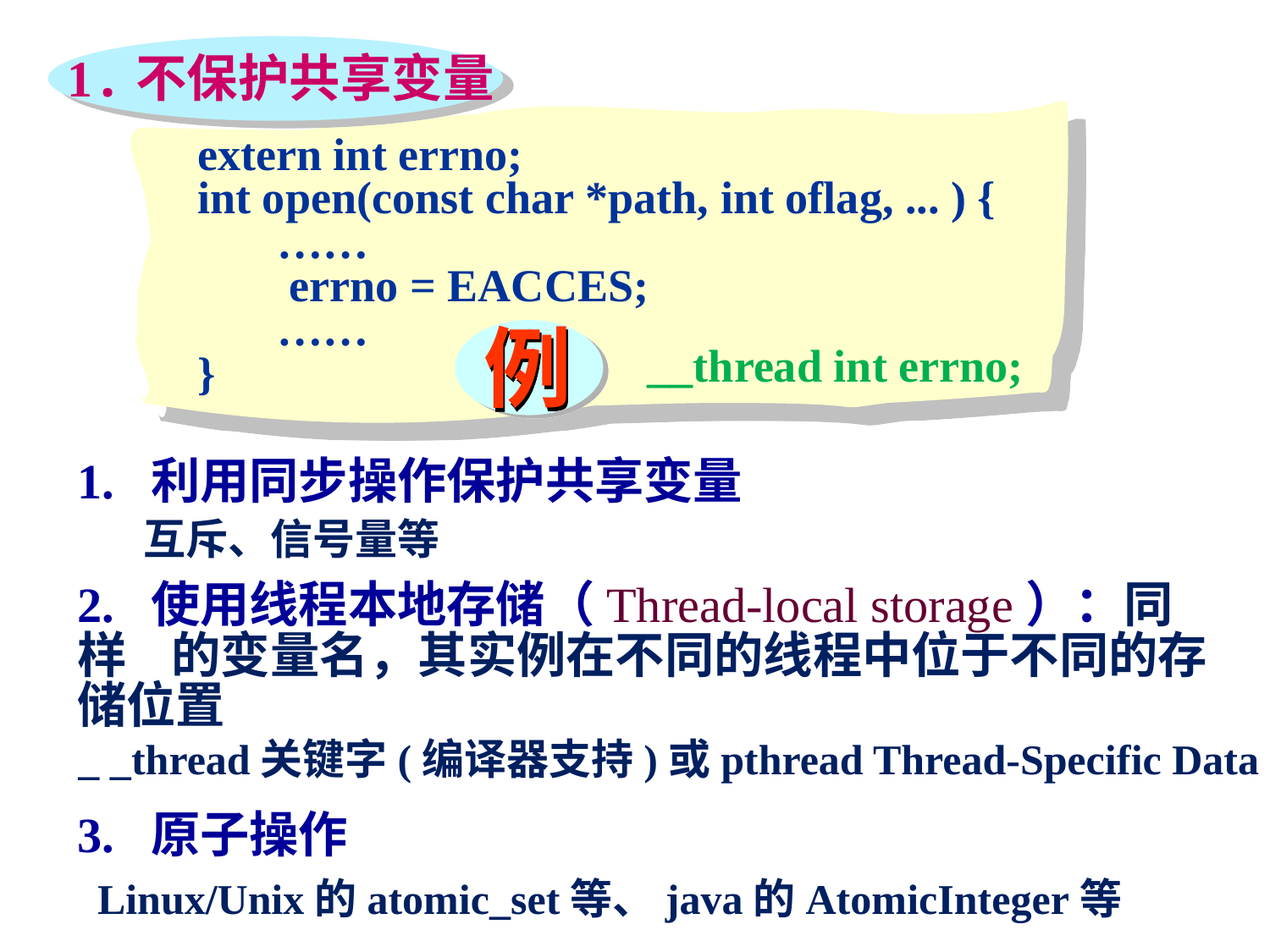

1.不保护共享变量

extern int errno;
int open(const char *path, int oflag, ... ) {
       ……
        errno = EACCES;
       ……
}
例

__thread int errno;
1.  利用同步操作保护共享变量
互斥、信号量等
2.  使用线程本地存储（Thread-local storage）：同样    的变量名，其实例在不同的线程中位于不同的存储位置
_ _thread关键字(编译器支持)或pthread Thread-Specific Data
3.  原子操作
Linux/Unix的atomic_set等、java的AtomicInteger等